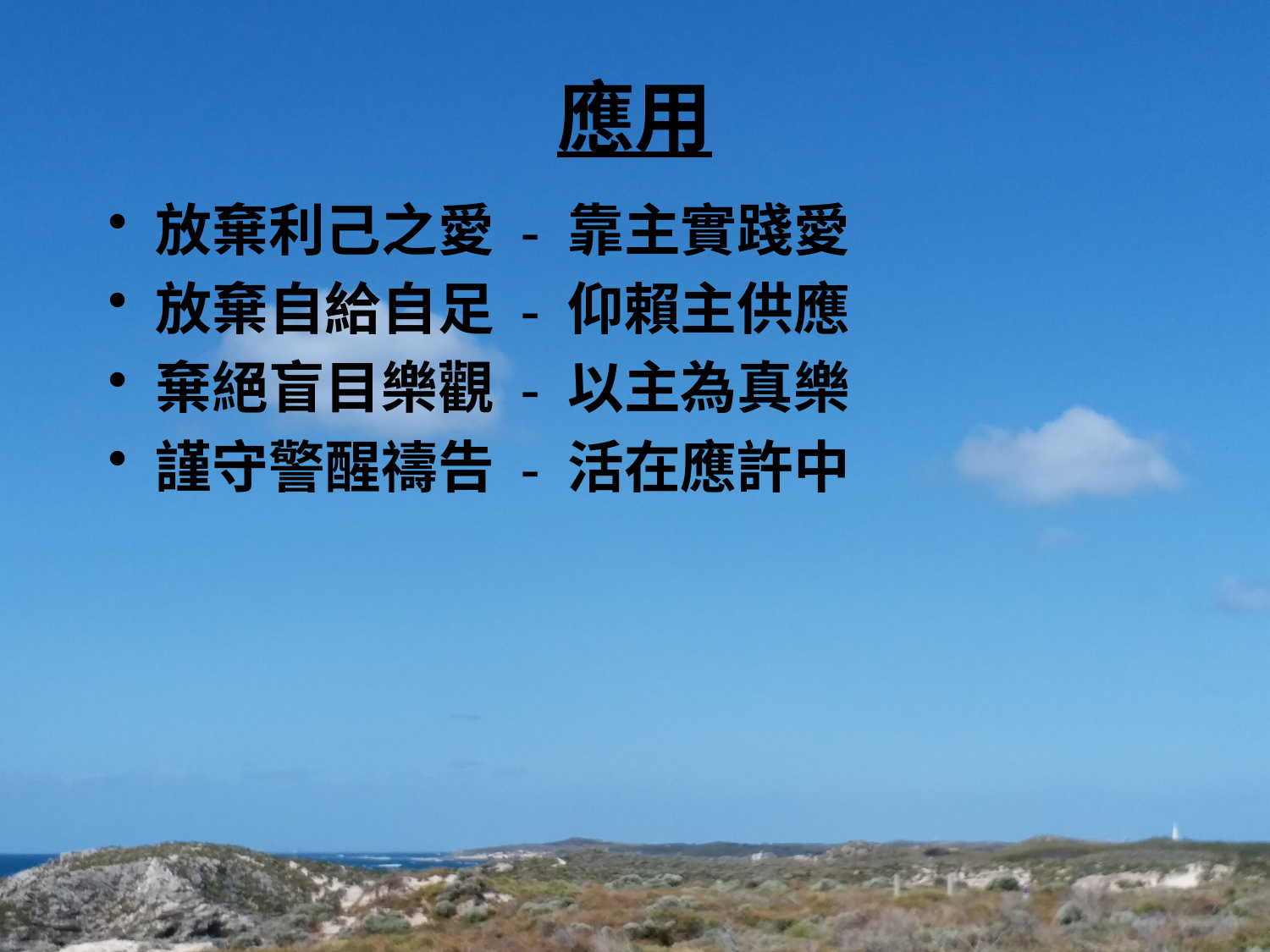

# 應用
放棄利己之愛 - 靠主實踐愛
放棄自給自足 - 仰賴主供應
棄絕盲目樂觀 - 以主為真樂
謹守警醒禱告 - 活在應許中